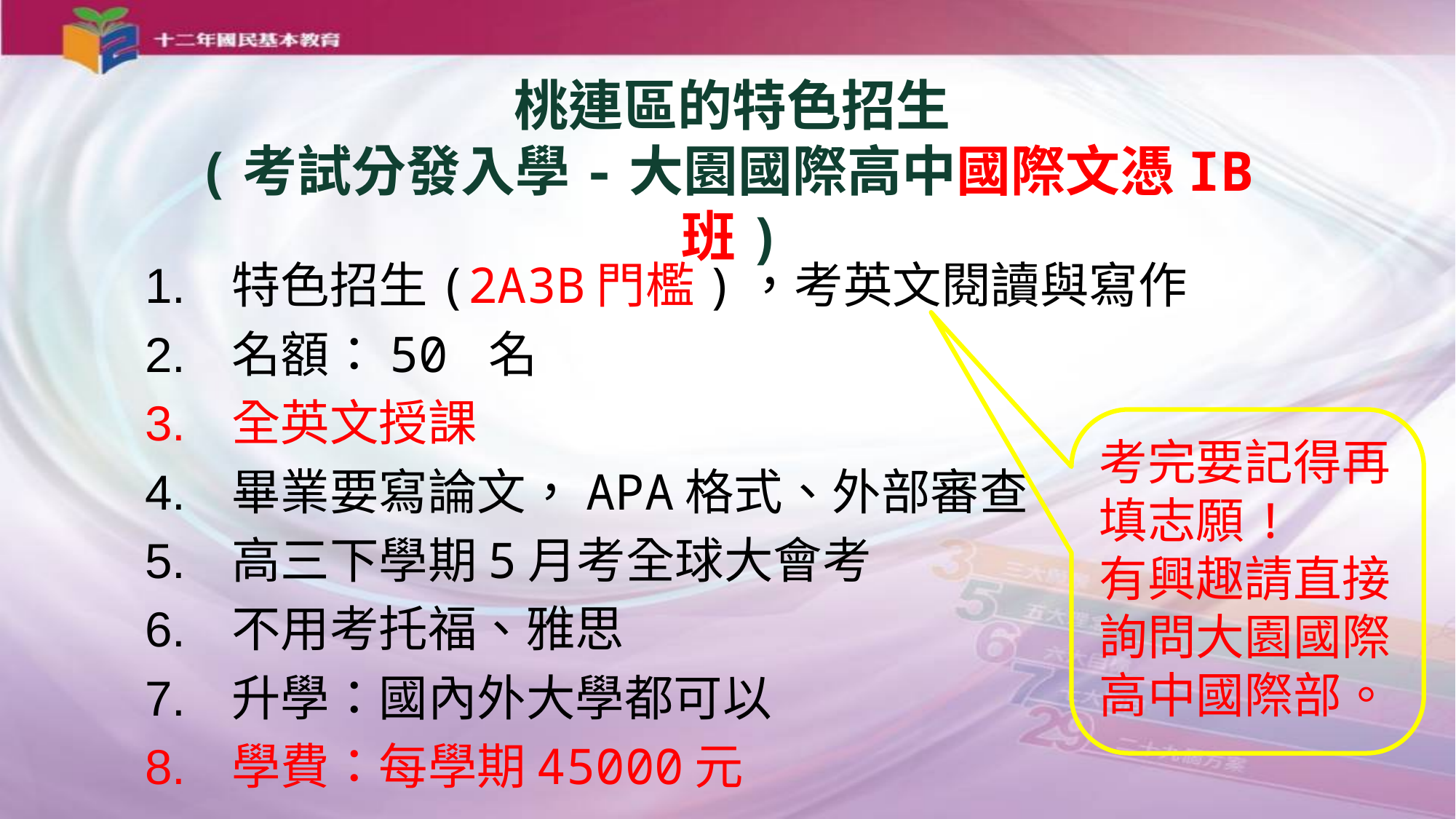

桃連區的特色招生
(考試分發入學-大園國際高中國際文憑IB班)
特色招生(2A3B門檻)，考英文閱讀與寫作
名額：50 名
全英文授課
畢業要寫論文，APA格式、外部審查
高三下學期5月考全球大會考
不用考托福、雅思
升學：國內外大學都可以
學費：每學期45000元
考完要記得再填志願!
有興趣請直接詢問大園國際高中國際部。